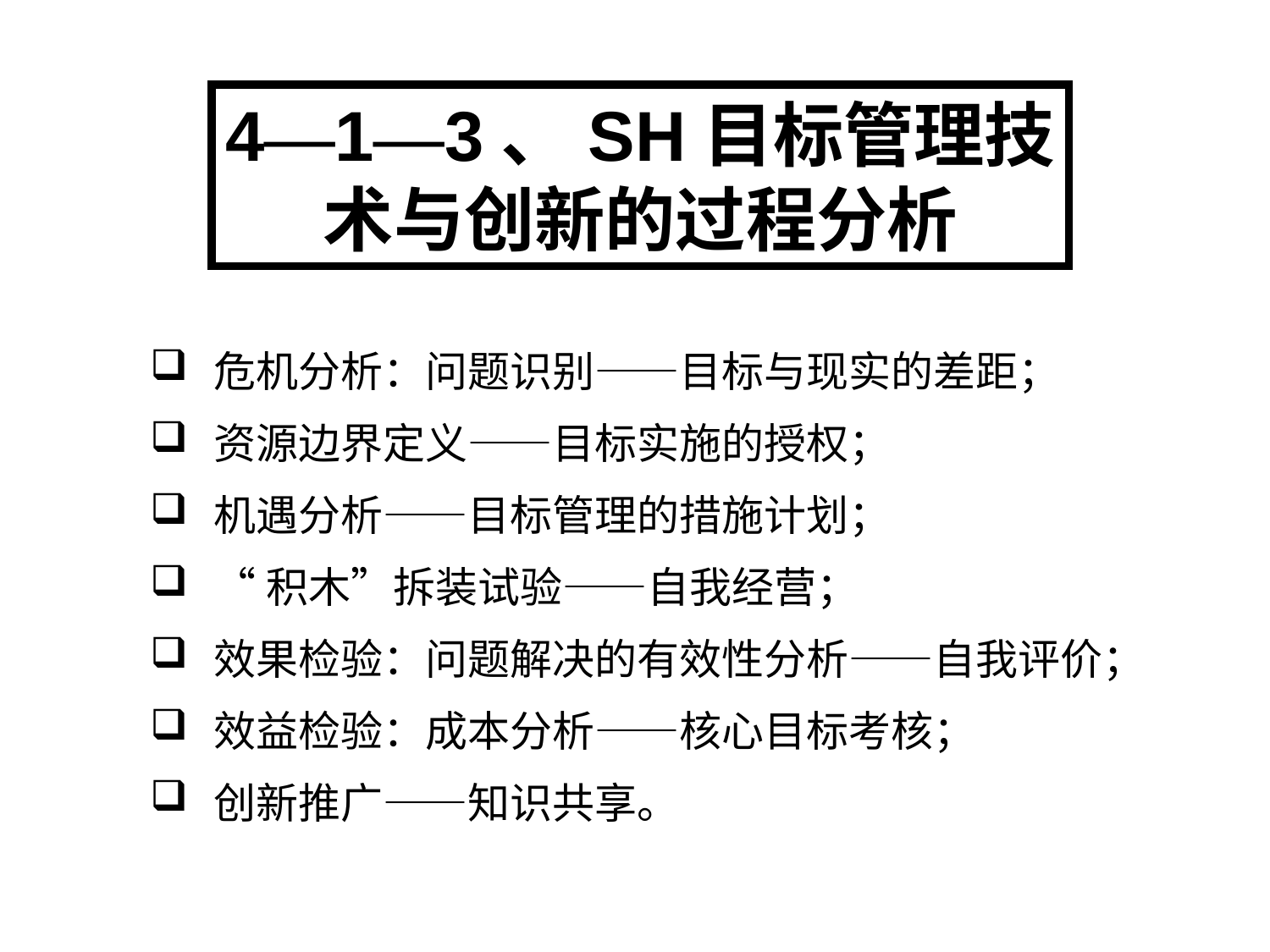

4—1—3、SH目标管理技术与创新的过程分析
危机分析：问题识别——目标与现实的差距；
资源边界定义——目标实施的授权；
机遇分析——目标管理的措施计划；
“积木”拆装试验——自我经营；
效果检验：问题解决的有效性分析——自我评价；
效益检验：成本分析——核心目标考核；
创新推广——知识共享。